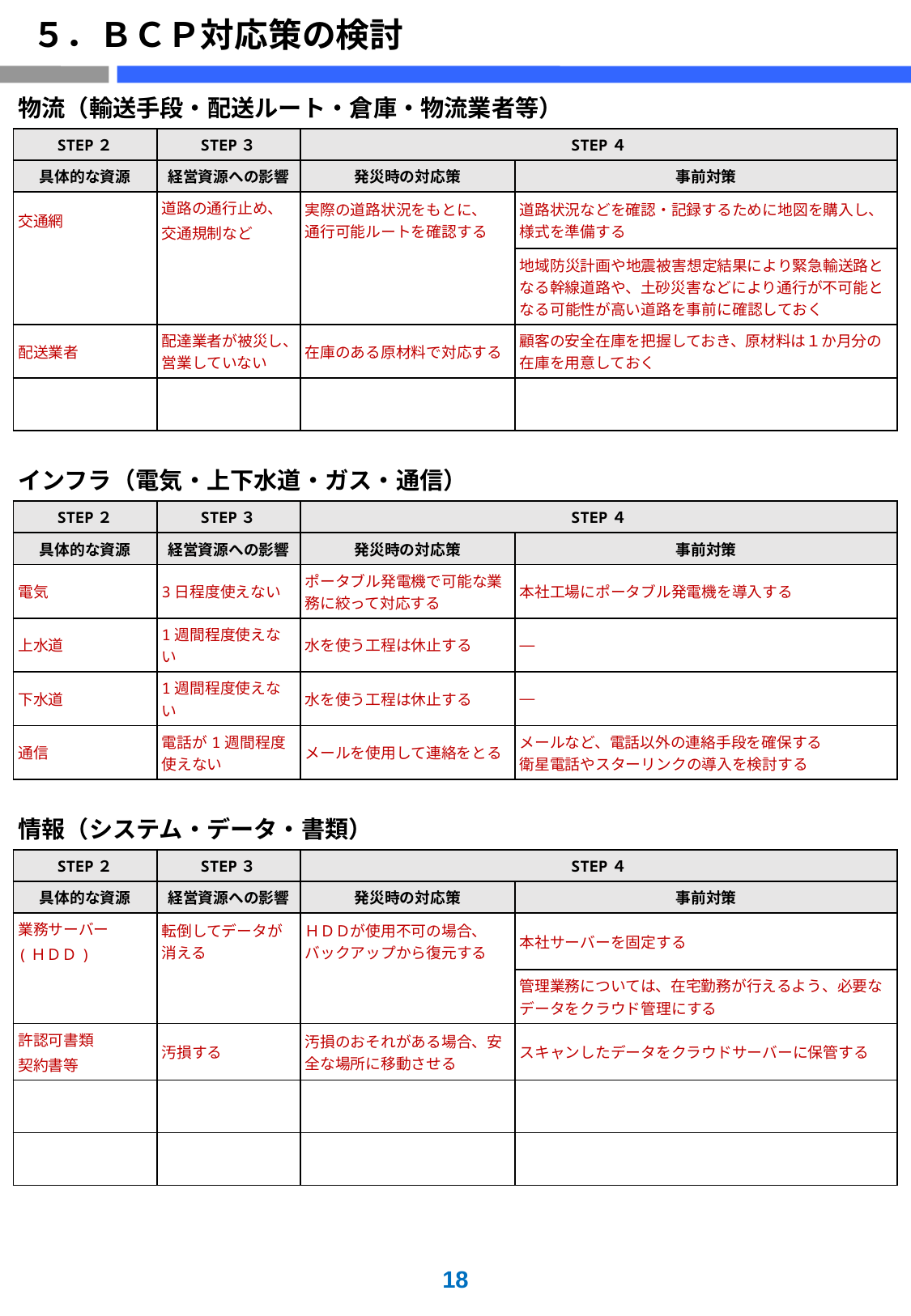

# ５．ＢＣＰ対応策の検討
| 物流（輸送手段・配送ルート・倉庫・物流業者等） |  |  |  |
| --- | --- | --- | --- |
| STEP２ | STEP３ | STEP４ |  |
| 具体的な資源 | 経営資源への影響 | 発災時の対応策 | 事前対策 |
| 交通網 | 道路の通行止め、 交通規制など | 実際の道路状況をもとに、 通行可能ルートを確認する | 道路状況などを確認・記録するために地図を購入し、様式を準備する |
|  |  |  | 地域防災計画や地震被害想定結果により緊急輸送路となる幹線道路や、土砂災害などにより通行が不可能となる可能性が高い道路を事前に確認しておく |
| 配送業者 | 配達業者が被災し、営業していない | 在庫のある原材料で対応する | 顧客の安全在庫を把握しておき、原材料は１か月分の在庫を用意しておく |
|  |  |  |  |
| インフラ（電気・上下水道・ガス・通信） |  |  |  |
| STEP２ | STEP３ | STEP４ |  |
| 具体的な資源 | 経営資源への影響 | 発災時の対応策 | 事前対策 |
| 電気 | 3日程度使えない | ポータブル発電機で可能な業務に絞って対応する | 本社工場にポータブル発電機を導入する |
| 上水道 | 1週間程度使えない | 水を使う工程は休止する | ― |
| 下水道 | 1週間程度使えない | 水を使う工程は休止する | ― |
| 通信 | 電話が1週間程度 使えない | メールを使用して連絡をとる | メールなど、電話以外の連絡手段を確保する 衛星電話やスターリンクの導入を検討する |
| 情報（システム・データ・書類） |  |  |  |
| STEP２ | STEP３ | STEP４ |  |
| 具体的な資源 | 経営資源への影響 | 発災時の対応策 | 事前対策 |
| 業務サーバー (ＨＤＤ) | 転倒してデータが消える | ＨＤＤが使用不可の場合、バックアップから復元する | 本社サーバーを固定する |
|  |  |  | 管理業務については、在宅勤務が行えるよう、必要なデータをクラウド管理にする |
| 許認可書類 契約書等 | 汚損する | 汚損のおそれがある場合、安全な場所に移動させる | スキャンしたデータをクラウドサーバーに保管する |
|  |  |  |  |
|  |  |  |  |
18